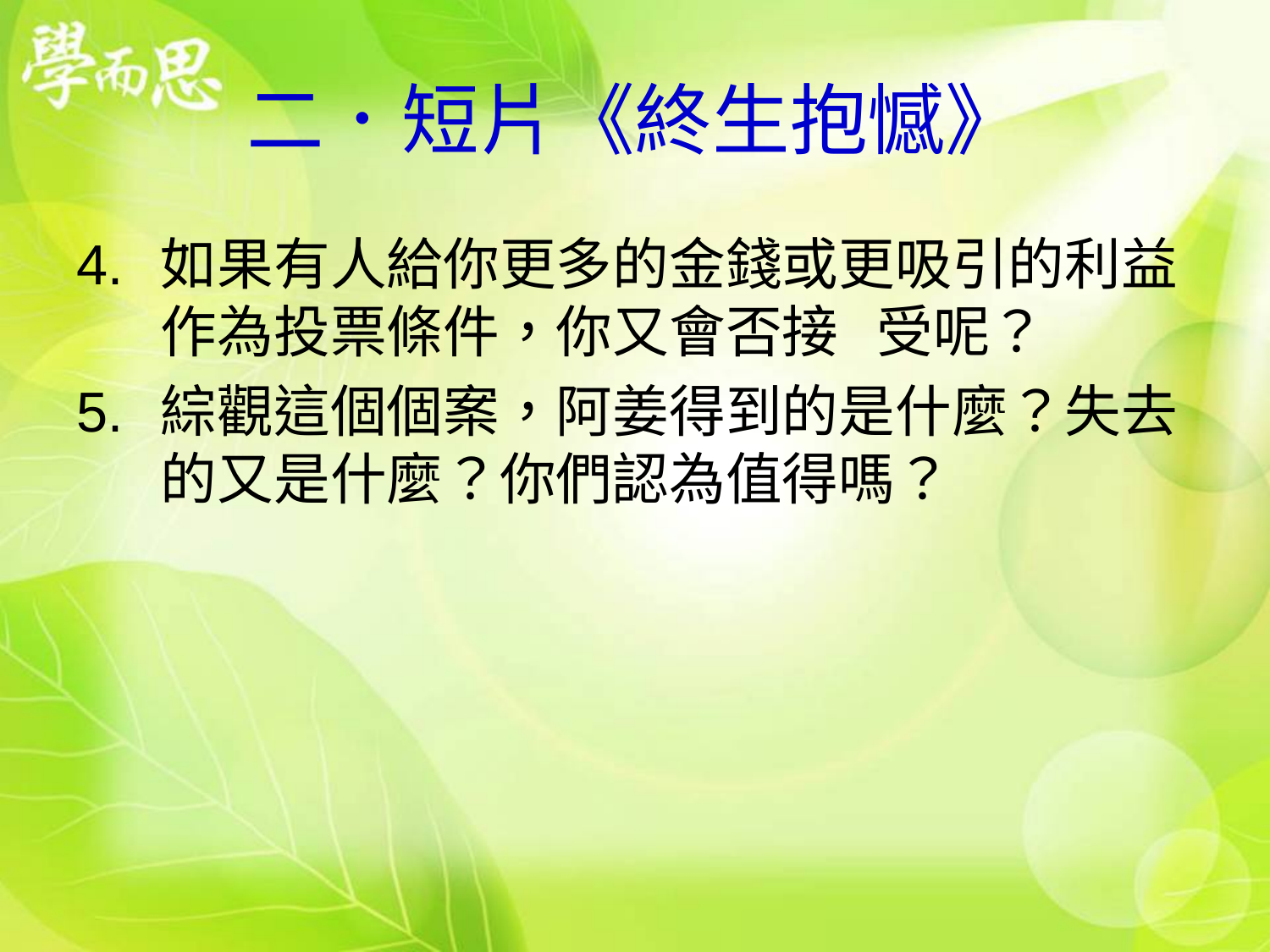

# 二．短片《終生抱憾》
如果有人給你更多的金錢或更吸引的利益作為投票條件，你又會否接   受呢？
綜觀這個個案，阿姜得到的是什麼？失去的又是什麼？你們認為值得嗎？